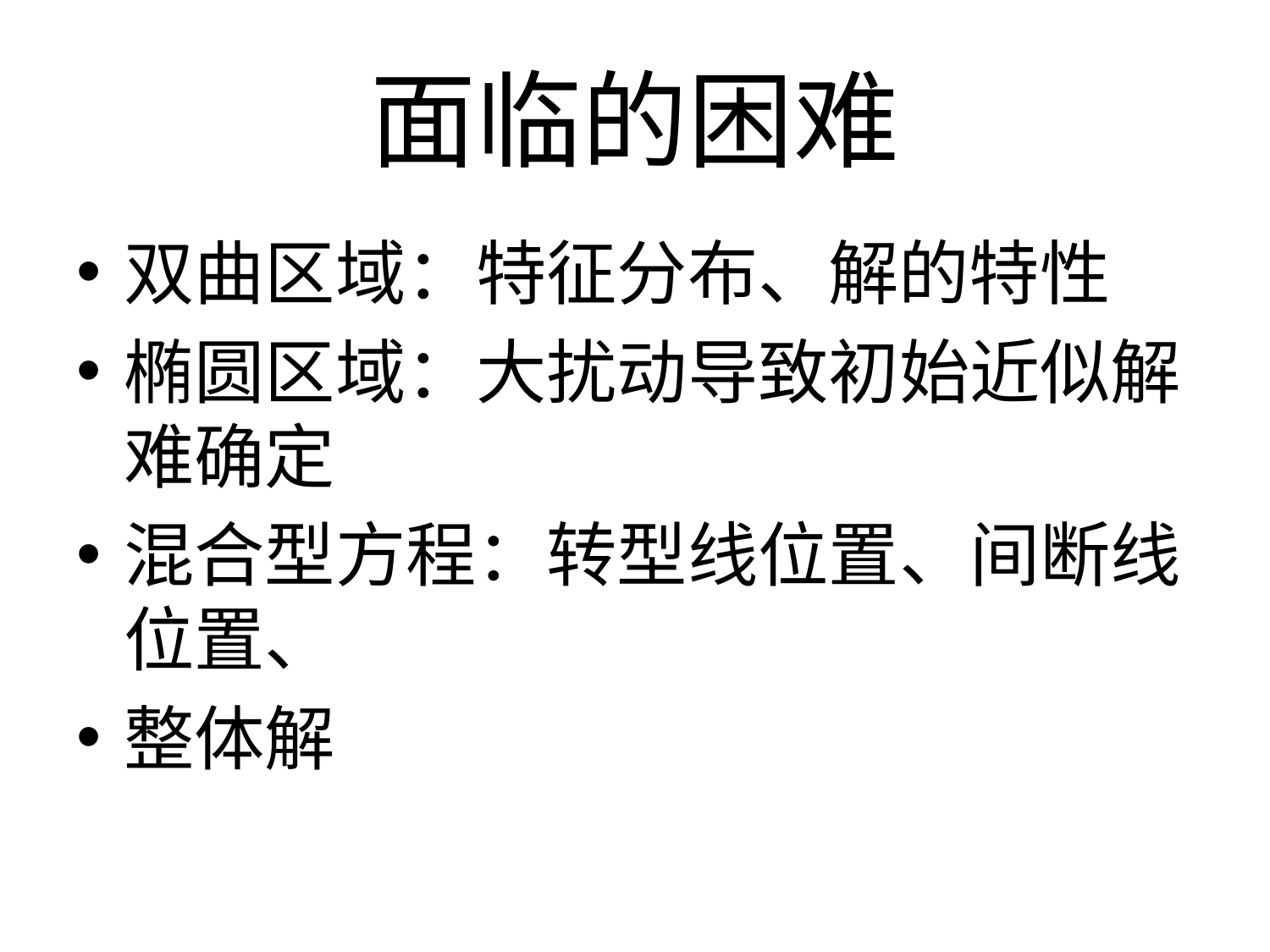

# 面临的困难
双曲区域：特征分布、解的特性
椭圆区域：大扰动导致初始近似解难确定
混合型方程：转型线位置、间断线位置、
整体解